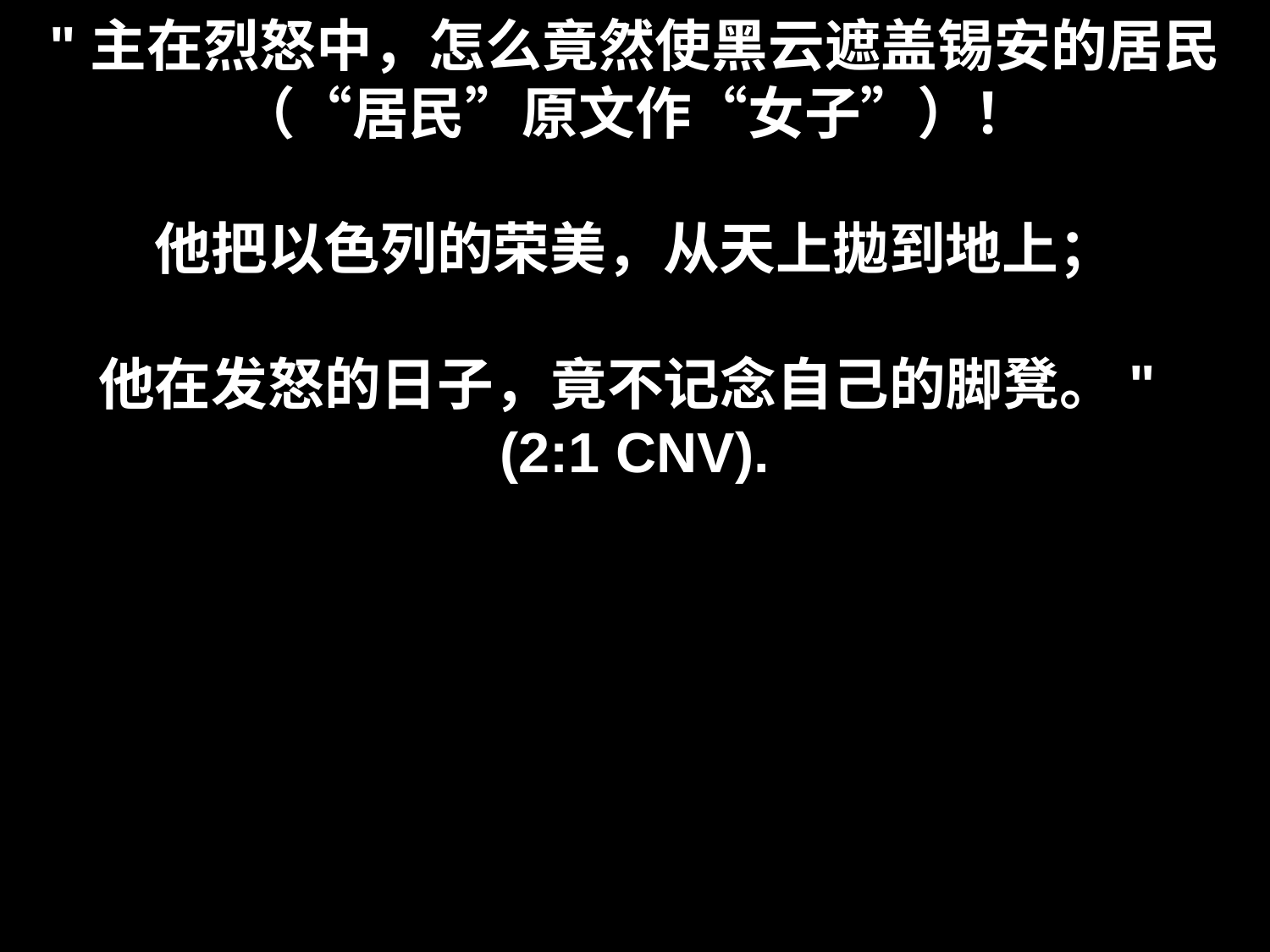

# "主在烈怒中，怎么竟然使黑云遮盖锡安的居民（“居民”原文作“女子”）！ 他把以色列的荣美，从天上拋到地上； 他在发怒的日子，竟不记念自己的脚凳。" (2:1 CNV).